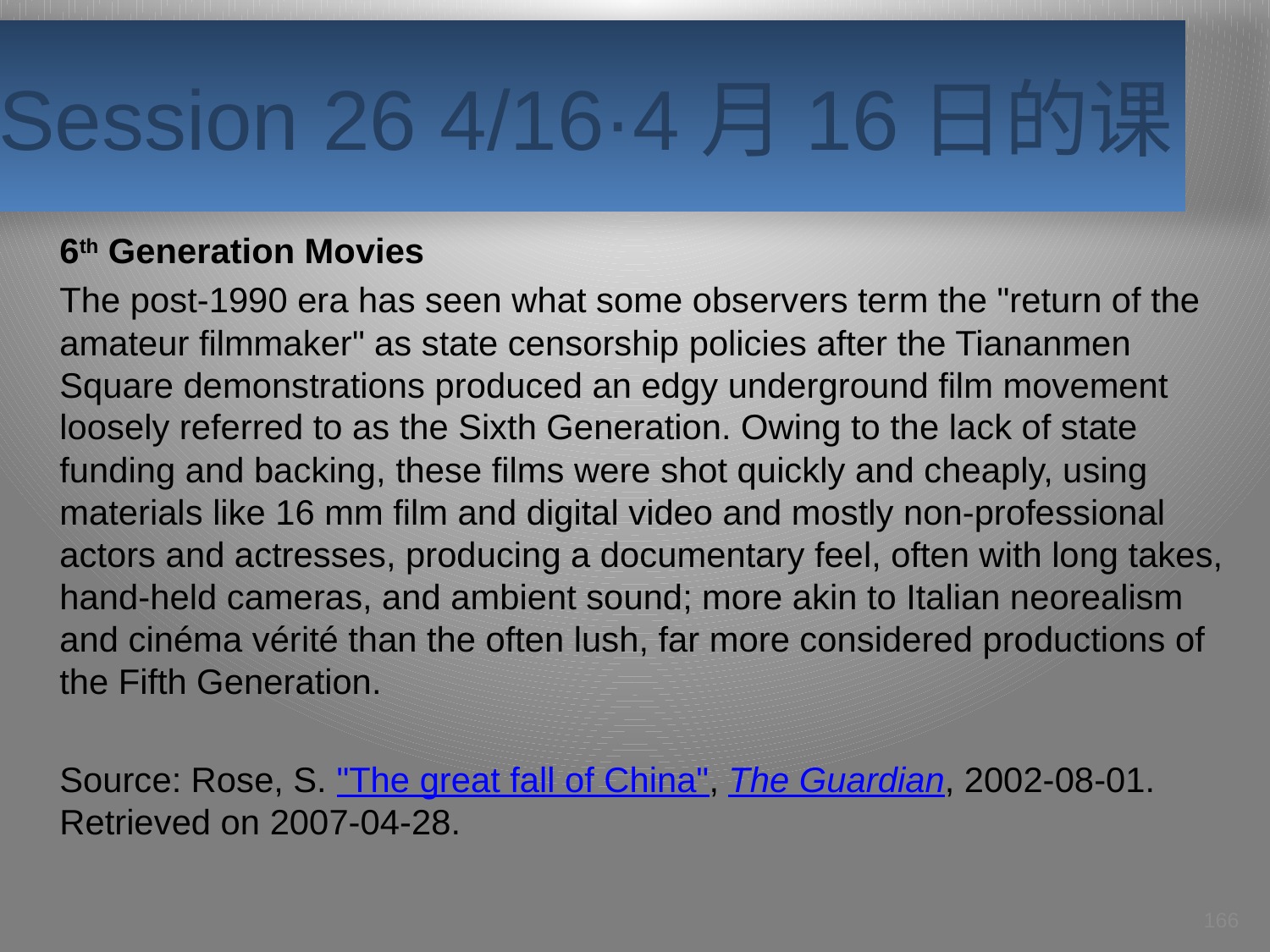

# Session 26 4/16·4月16日的课
6th Generation Movies
The post-1990 era has seen what some observers term the "return of the amateur filmmaker" as state censorship policies after the Tiananmen Square demonstrations produced an edgy underground film movement loosely referred to as the Sixth Generation. Owing to the lack of state funding and backing, these films were shot quickly and cheaply, using materials like 16 mm film and digital video and mostly non-professional actors and actresses, producing a documentary feel, often with long takes, hand-held cameras, and ambient sound; more akin to Italian neorealism and cinéma vérité than the often lush, far more considered productions of the Fifth Generation.

Source: Rose, S. "The great fall of China", The Guardian, 2002-08-01. Retrieved on 2007-04-28.
166